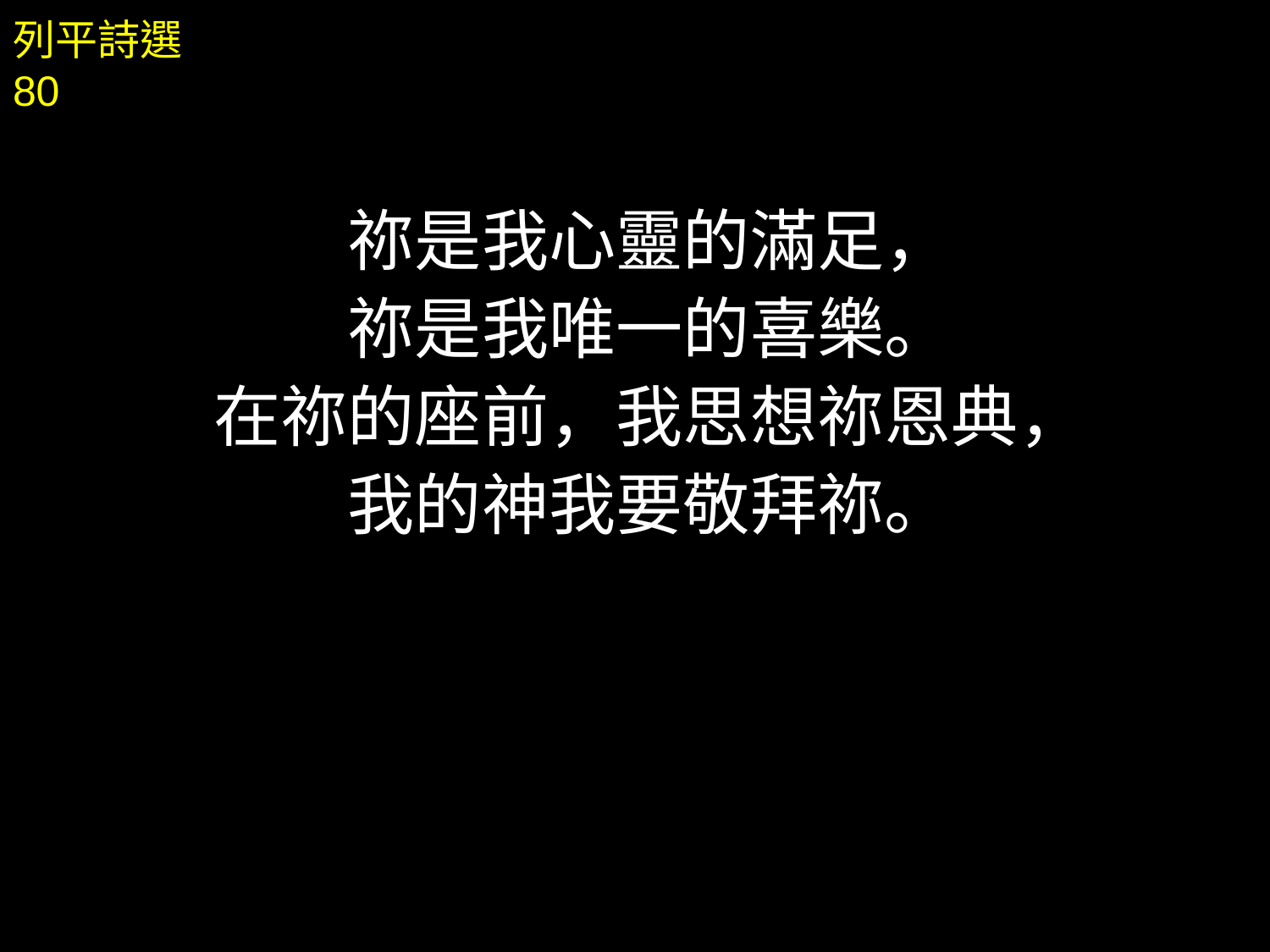

祢是我心靈的滿足，
祢是我唯一的喜樂。
在祢的座前，我思想祢恩典，
我的神我要敬拜祢。
列平詩選  80